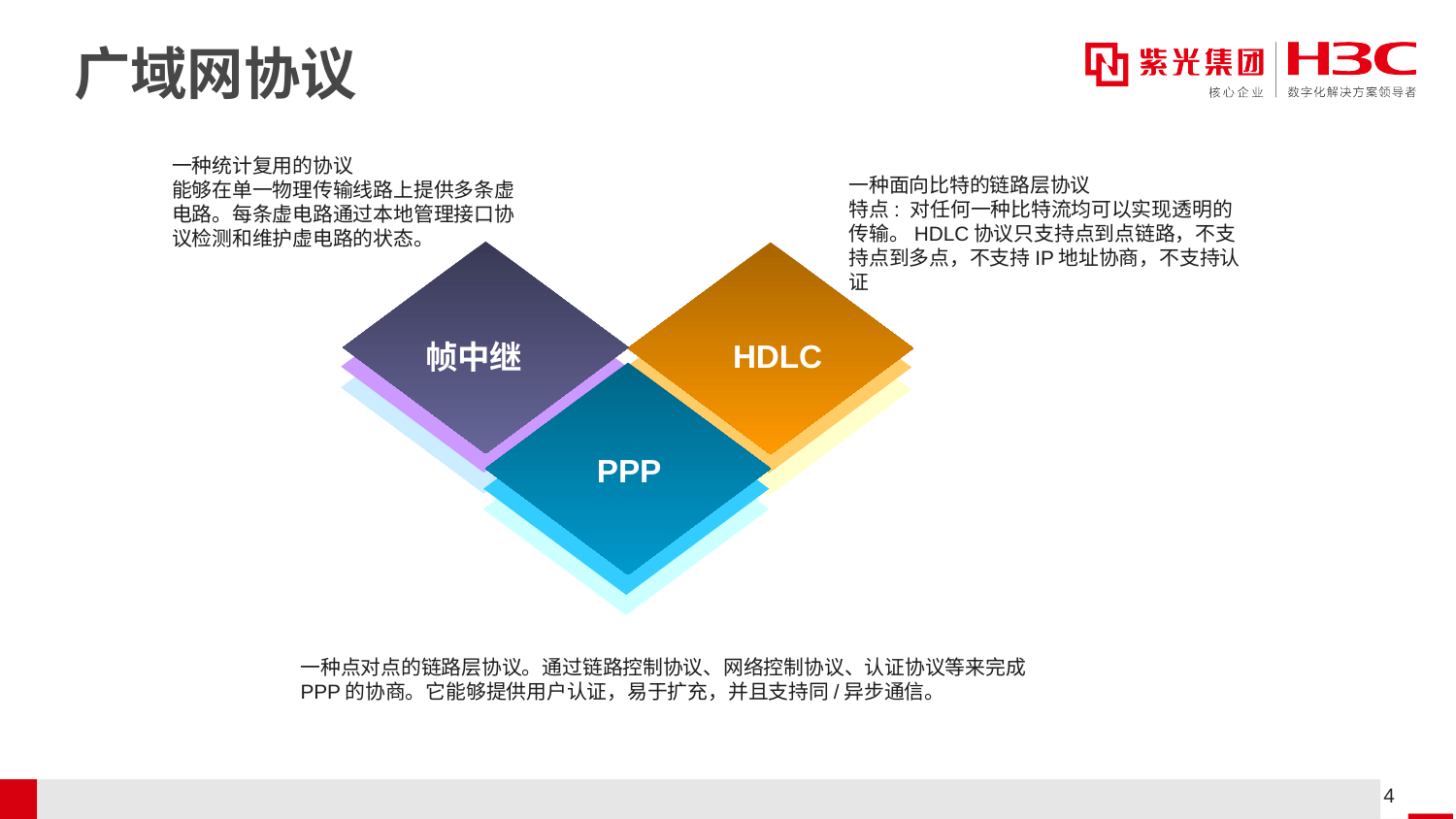

# 广域网协议
一种统计复用的协议
能够在单一物理传输线路上提供多条虚电路。每条虚电路通过本地管理接口协议检测和维护虚电路的状态。
一种面向比特的链路层协议
特点: 对任何一种比特流均可以实现透明的传输。HDLC协议只支持点到点链路，不支持点到多点，不支持IP地址协商，不支持认证

HDLC
帧中继

PPP
云安全
终端接入安全
一种点对点的链路层协议。通过链路控制协议、网络控制协议、认证协议等来完成PPP的协商。它能够提供用户认证，易于扩充，并且支持同/异步通信。